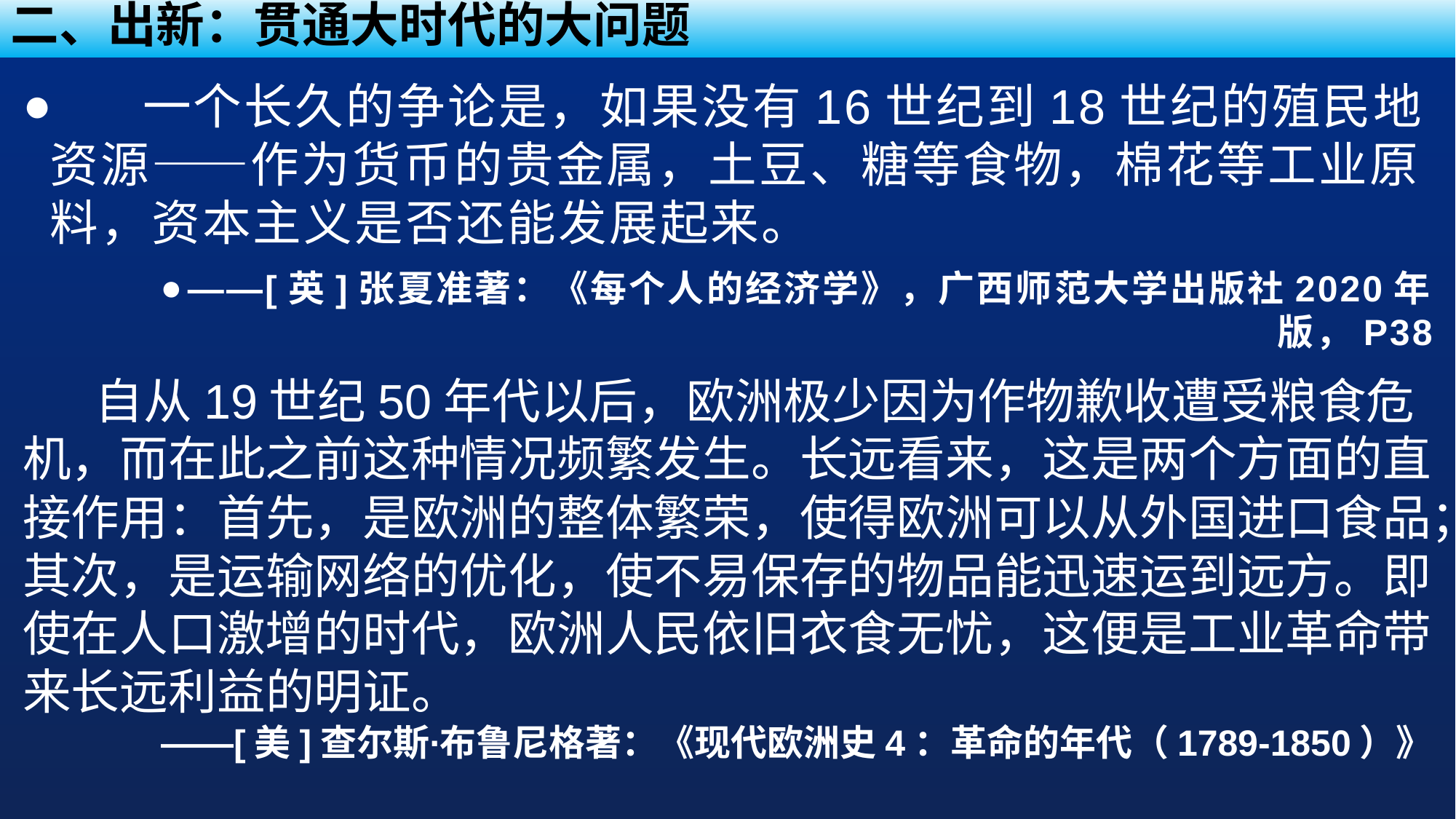

二、出新：贯通大时代的大问题
      一个长久的争论是，如果没有16世纪到18世纪的殖民地资源——作为货币的贵金属，土豆、糖等食物，棉花等工业原料，资本主义是否还能发展起来。
——[英]张夏准著：《每个人的经济学》，广西师范大学出版社2020年版，P38
      自从19世纪50年代以后，欧洲极少因为作物歉收遭受粮食危机，而在此之前这种情况频繁发生。长远看来，这是两个方面的直接作用：首先，是欧洲的整体繁荣，使得欧洲可以从外国进口食品；其次，是运输网络的优化，使不易保存的物品能迅速运到远方。即使在人口激增的时代，欧洲人民依旧衣食无忧，这便是工业革命带来长远利益的明证。
——[美]查尔斯∙布鲁尼格著：《现代欧洲史4：革命的年代（1789-1850）》